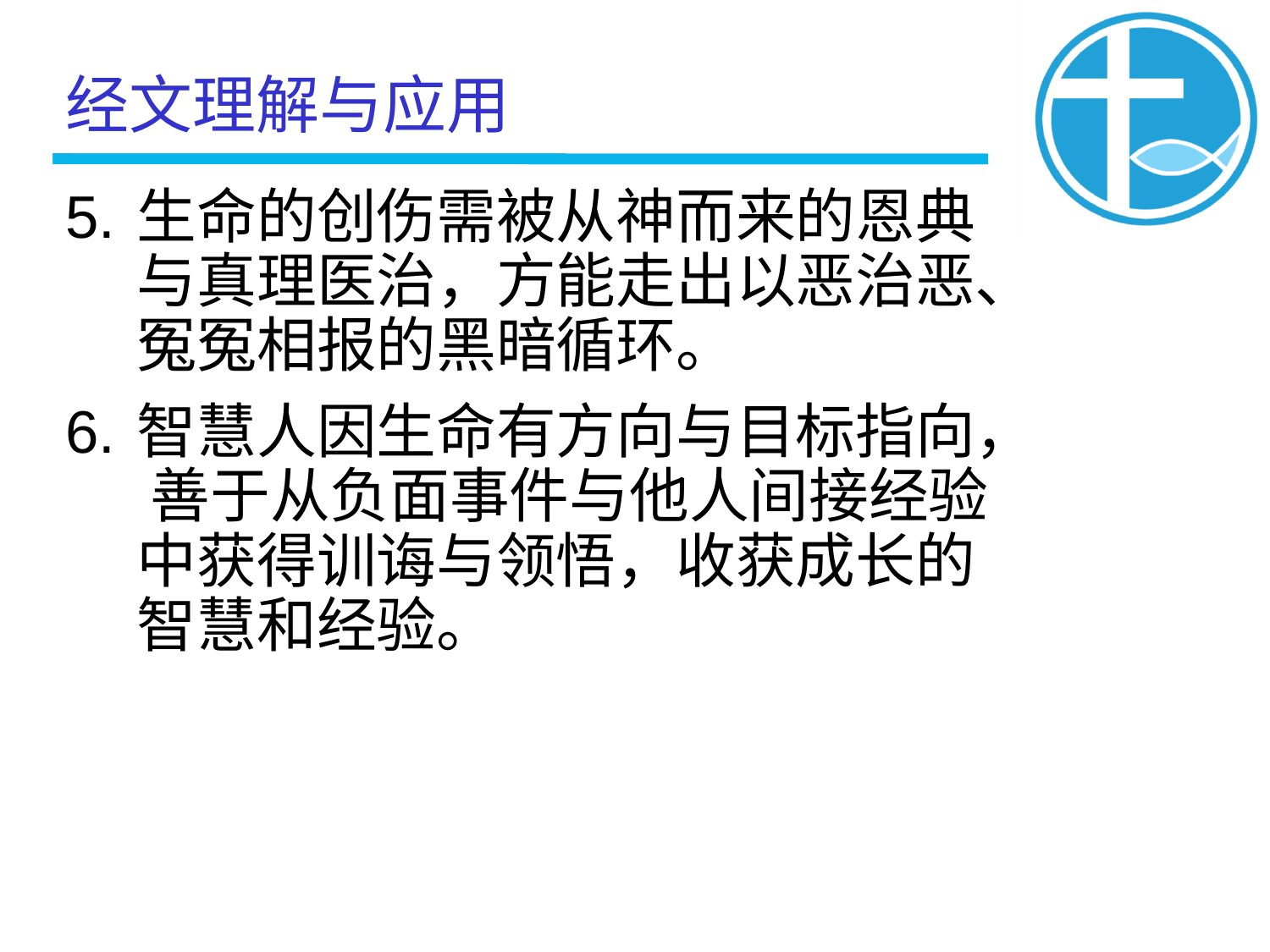

经文理解与应用

生命的创伤需被从神而来的恩典与真理医治，方能走出以恶治恶、冤冤相报的黑暗循环。
智慧人因生命有方向与目标指向， 善于从负面事件与他人间接经验中获得训诲与领悟，收获成长的智慧和经验。